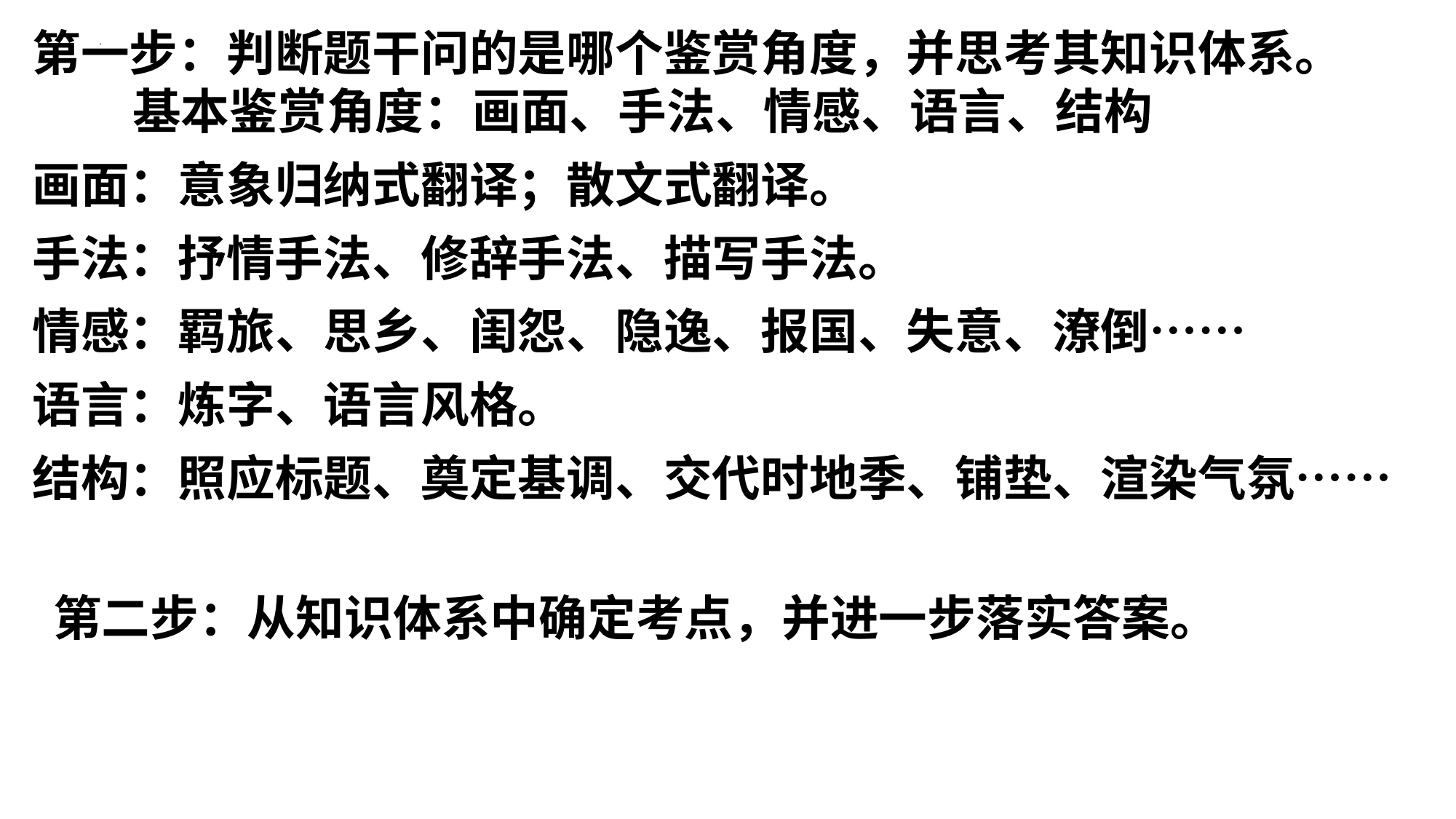

第一步：判断题干问的是哪个鉴赏角度，并思考其知识体系。
        基本鉴赏角度：画面、手法、情感、语言、结构
画面：意象归纳式翻译；散文式翻译。
手法：抒情手法、修辞手法、描写手法。
情感：羁旅、思乡、闺怨、隐逸、报国、失意、潦倒……
语言：炼字、语言风格。
结构：照应标题、奠定基调、交代时地季、铺垫、渲染气氛……

第二步：从知识体系中确定考点，并进一步落实答案。